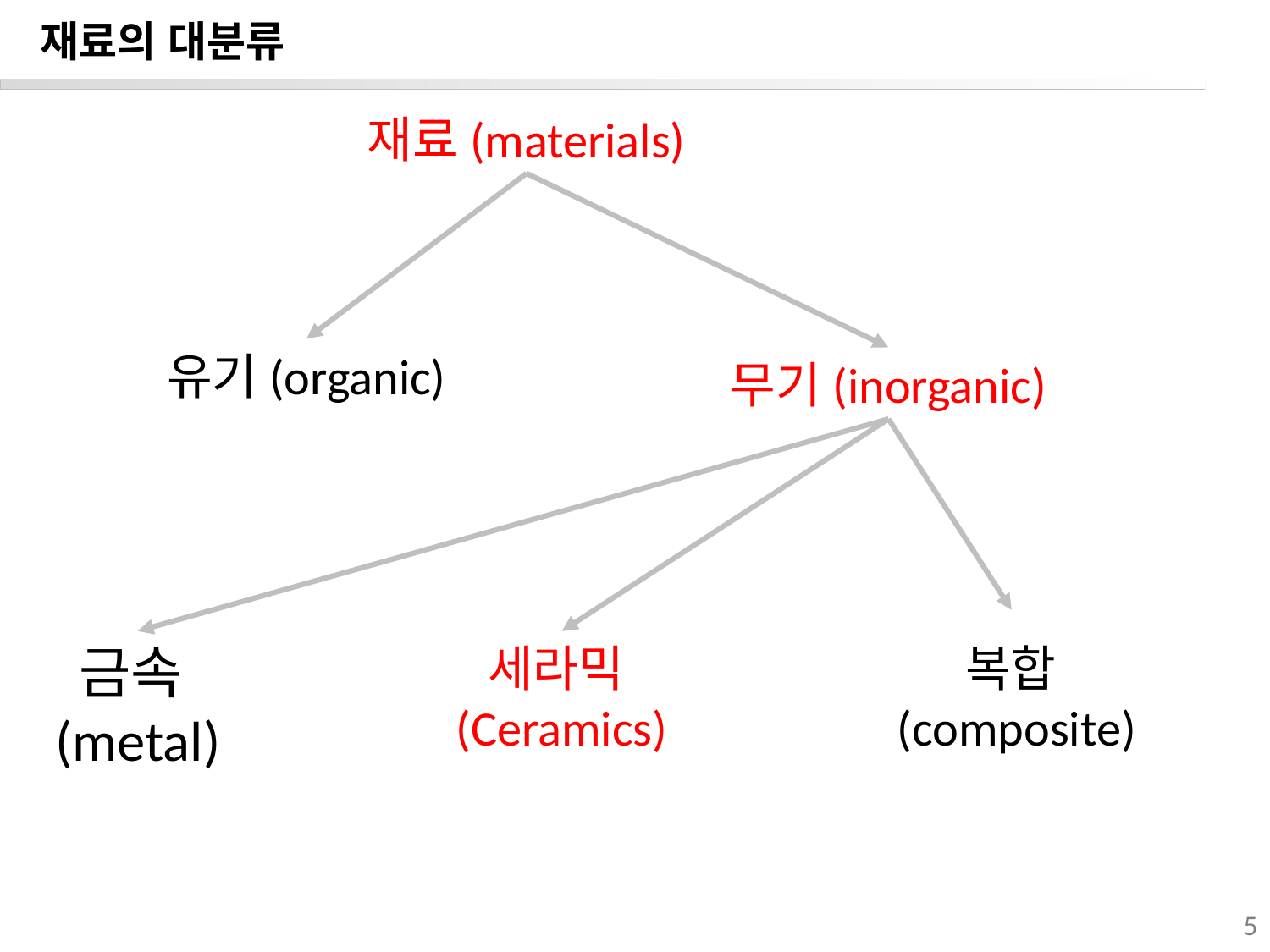

재료의 대분류

재료(materials)
유기(organic)
무기(inorganic)
금속(metal)
세라믹(Ceramics)
복합(composite)
5